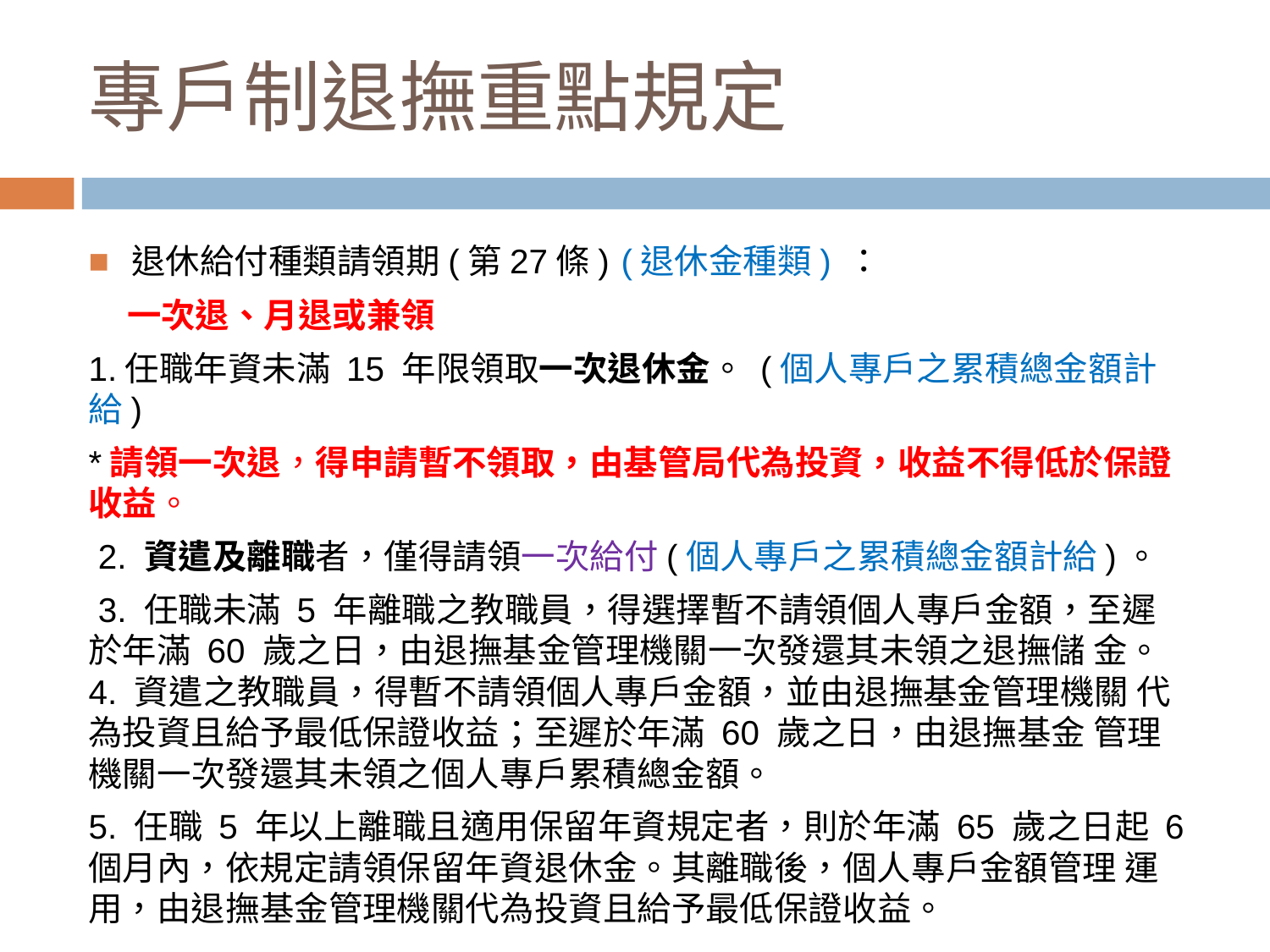

# 專戶制退撫重點規定
退休給付種類請領期(第27條) (退休金種類) ：
    一次退、月退或兼領
1.任職年資未滿 15 年限領取一次退休金。 (個人專戶之累積總金額計給)
*請領一次退，得申請暫不領取，由基管局代為投資，收益不得低於保證收益。
 2. 資遣及離職者，僅得請領一次給付(個人專戶之累積總金額計給)。
 3. 任職未滿 5 年離職之教職員，得選擇暫不請領個人專戶金額，至遲 於年滿 60 歲之日，由退撫基金管理機關一次發還其未領之退撫儲 金。 4. 資遣之教職員，得暫不請領個人專戶金額，並由退撫基金管理機關 代為投資且給予最低保證收益；至遲於年滿 60 歲之日，由退撫基金 管理機關一次發還其未領之個人專戶累積總金額。
5. 任職 5 年以上離職且適用保留年資規定者，則於年滿 65 歲之日起 6 個月內，依規定請領保留年資退休金。其離職後，個人專戶金額管理 運用，由退撫基金管理機關代為投資且給予最低保證收益。